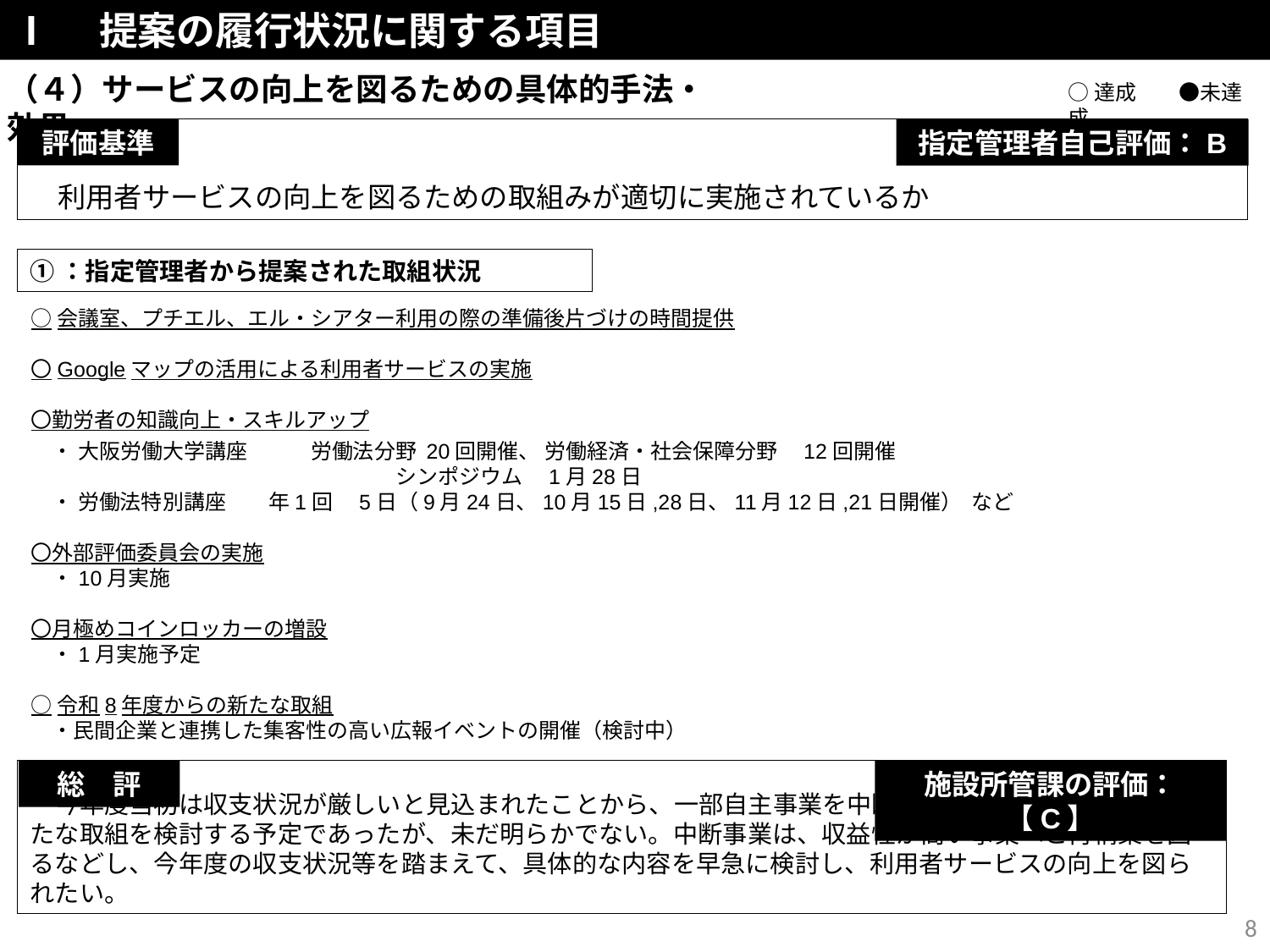

Ⅰ　提案の履行状況に関する項目
（４）サービスの向上を図るための具体的手法・効果
○達成　　●未達成

　利用者サービスの向上を図るための取組みが適切に実施されているか
評価基準
指定管理者自己評価：B
①：指定管理者から提案された取組状況
○会議室、プチエル、エル・シアター利用の際の準備後片づけの時間提供

〇Googleマップの活用による利用者サービスの実施

〇勤労者の知識向上・スキルアップ

　・ 大阪労働大学講座　　　労働法分野 20回開催、 労働経済・社会保障分野　12回開催
　　　　　　　　　　　　　　　　 　シンポジウム　1月28日
　・ 労働法特別講座　　年1回　5日（9月24日、10月15日,28日、11月12日,21日開催）  など

〇外部評価委員会の実施
　・10月実施

〇月極めコインロッカーの増設
　・1月実施予定

○令和8年度からの新たな取組
　・民間企業と連携した集客性の高い広報イベントの開催（検討中）

　今年度当初は収支状況が厳しいと見込まれたことから、一部自主事業を中断し、当該事業の見直しや新たな取組を検討する予定であったが、未だ明らかでない。中断事業は、収益性が高い事業へと再構築を図るなどし、今年度の収支状況等を踏まえて、具体的な内容を早急に検討し、利用者サービスの向上を図られたい。
総　評
施設所管課の評価：【C】
8